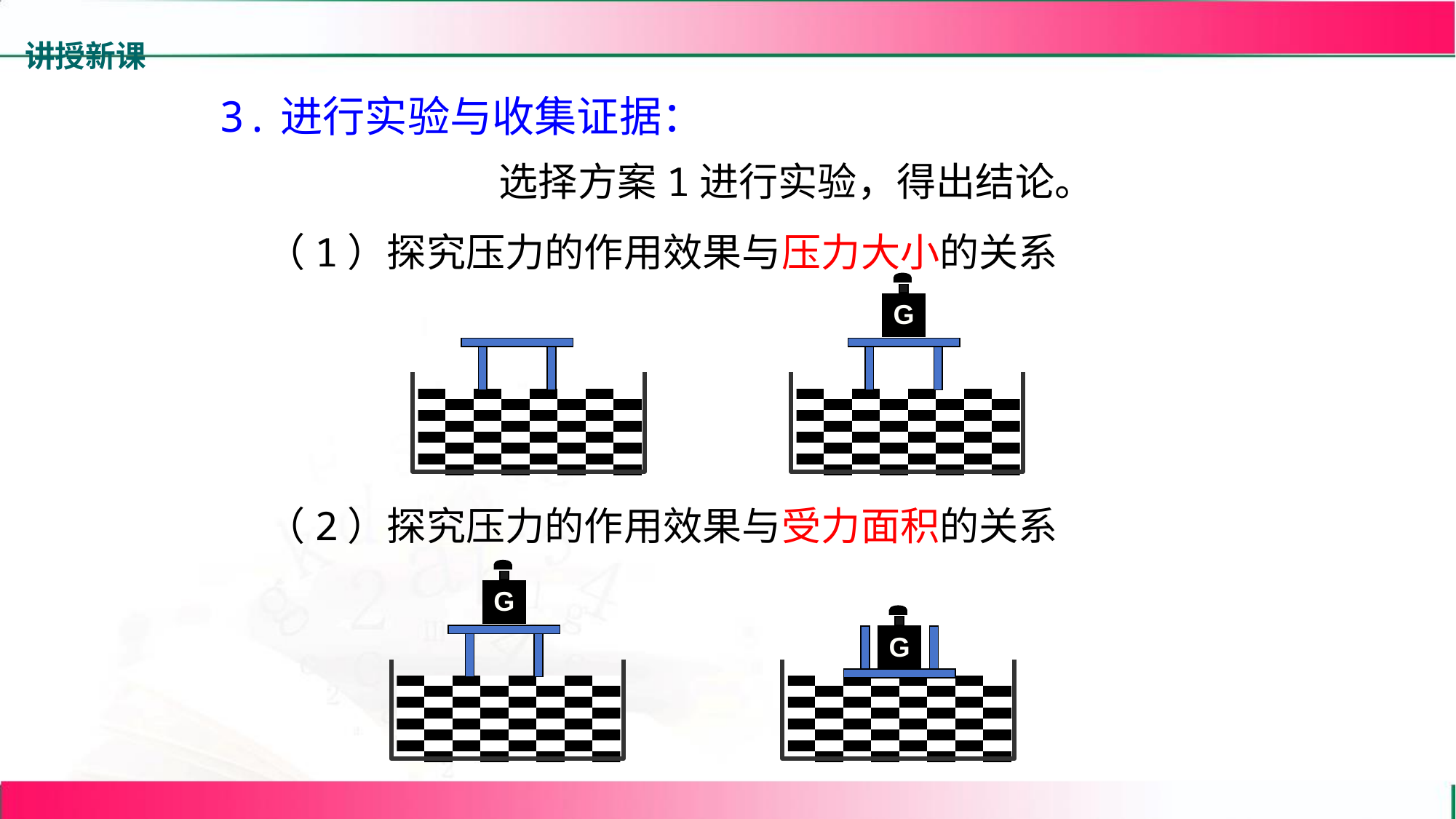

讲授新课
3.进行实验与收集证据：
选择方案1进行实验，得出结论。
（1）探究压力的作用效果与压力大小的关系

G

（2）探究压力的作用效果与受力面积的关系

G

G